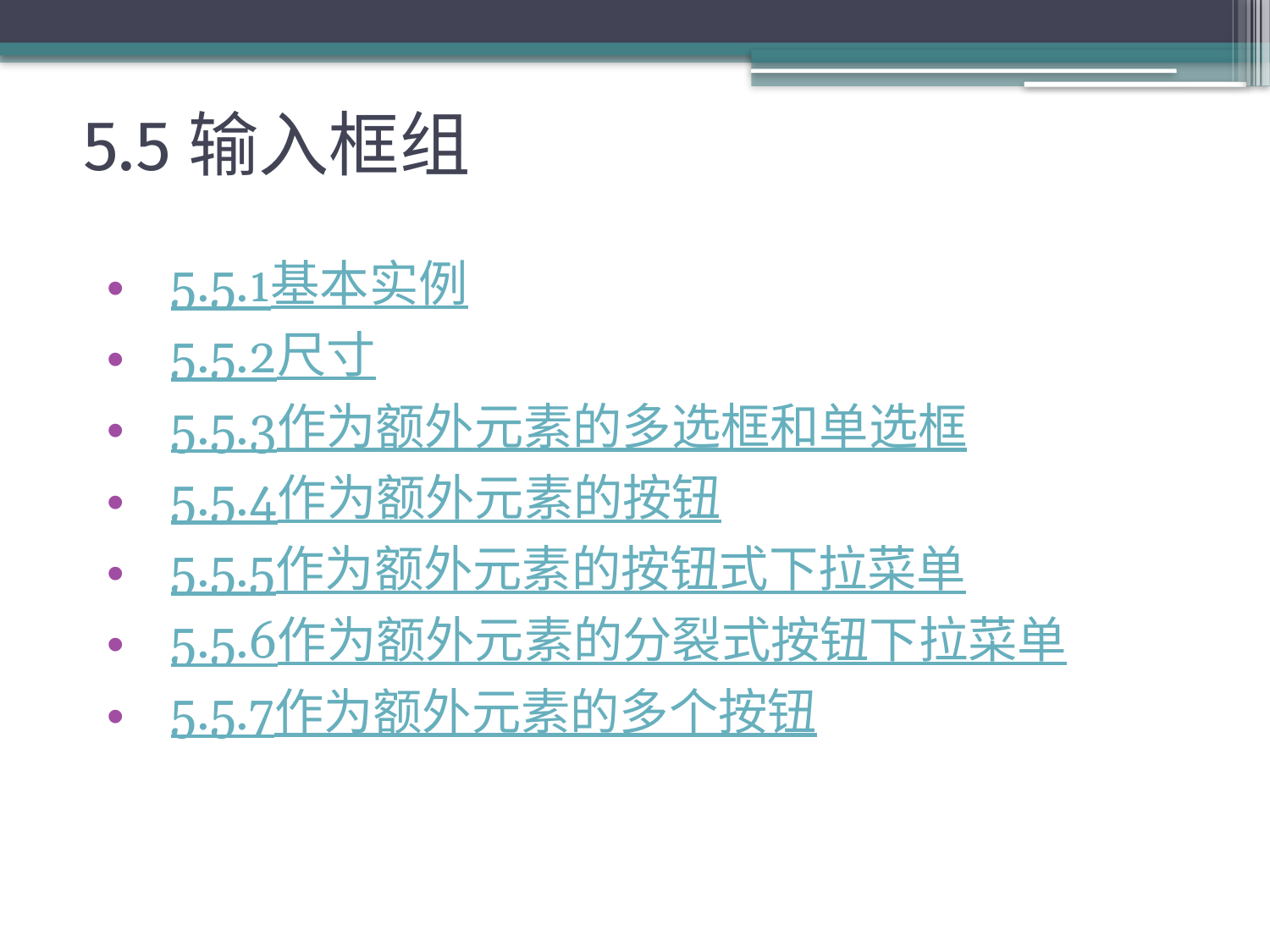

# 5.5输入框组
5.5.1基本实例
5.5.2尺寸
5.5.3作为额外元素的多选框和单选框
5.5.4作为额外元素的按钮
5.5.5作为额外元素的按钮式下拉菜单
5.5.6作为额外元素的分裂式按钮下拉菜单
5.5.7作为额外元素的多个按钮